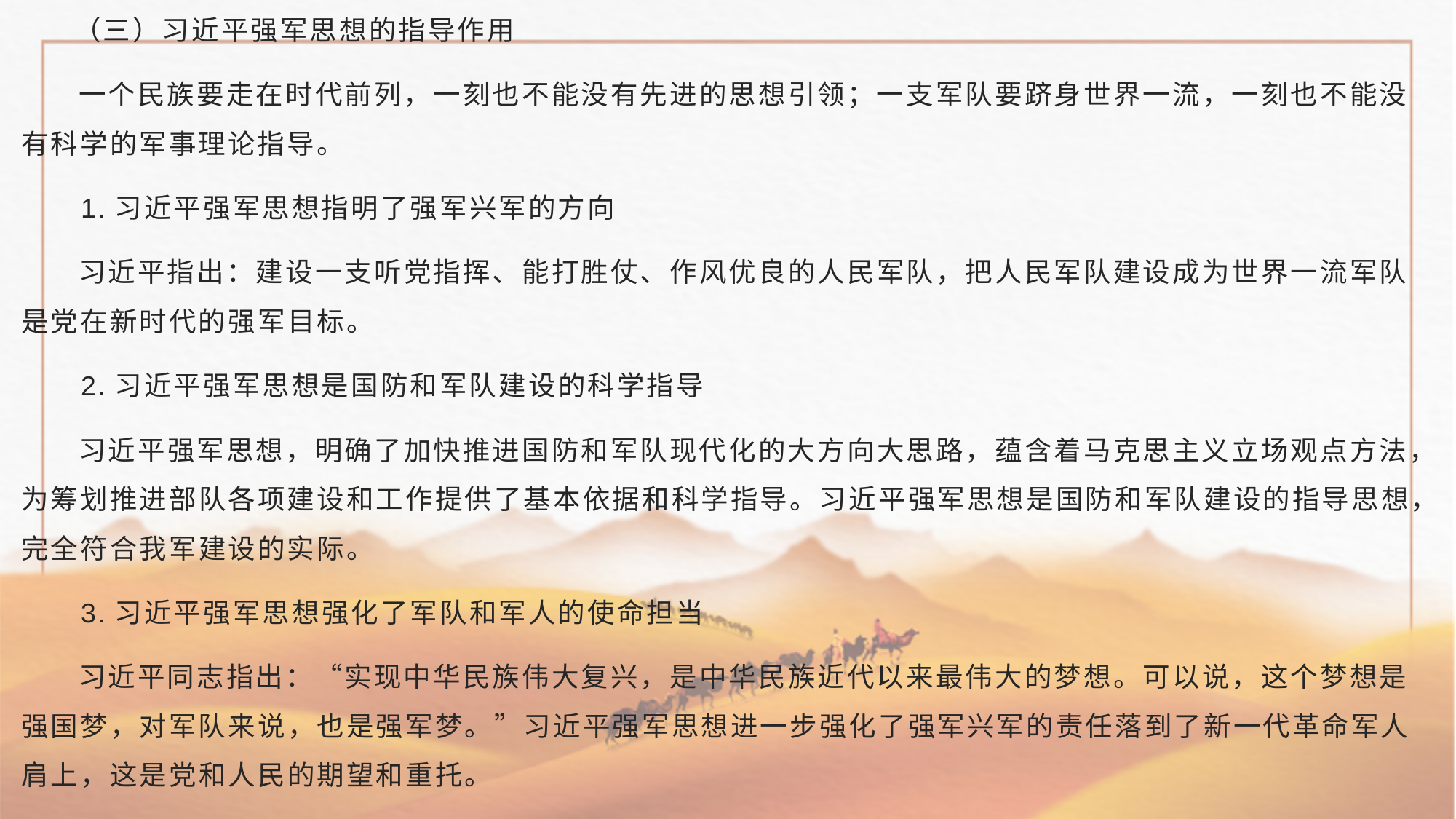

（三）习近平强军思想的指导作用
      一个民族要走在时代前列，一刻也不能没有先进的思想引领；一支军队要跻身世界一流，一刻也不能没有科学的军事理论指导。
      1.习近平强军思想指明了强军兴军的方向
      习近平指出：建设一支听党指挥、能打胜仗、作风优良的人民军队，把人民军队建设成为世界一流军队是党在新时代的强军目标。
      2.习近平强军思想是国防和军队建设的科学指导
      习近平强军思想，明确了加快推进国防和军队现代化的大方向大思路，蕴含着马克思主义立场观点方法，为筹划推进部队各项建设和工作提供了基本依据和科学指导。习近平强军思想是国防和军队建设的指导思想，完全符合我军建设的实际。
      3.习近平强军思想强化了军队和军人的使命担当
      习近平同志指出：“实现中华民族伟大复兴，是中华民族近代以来最伟大的梦想。可以说，这个梦想是强国梦，对军队来说，也是强军梦。”习近平强军思想进一步强化了强军兴军的责任落到了新一代革命军人肩上，这是党和人民的期望和重托。